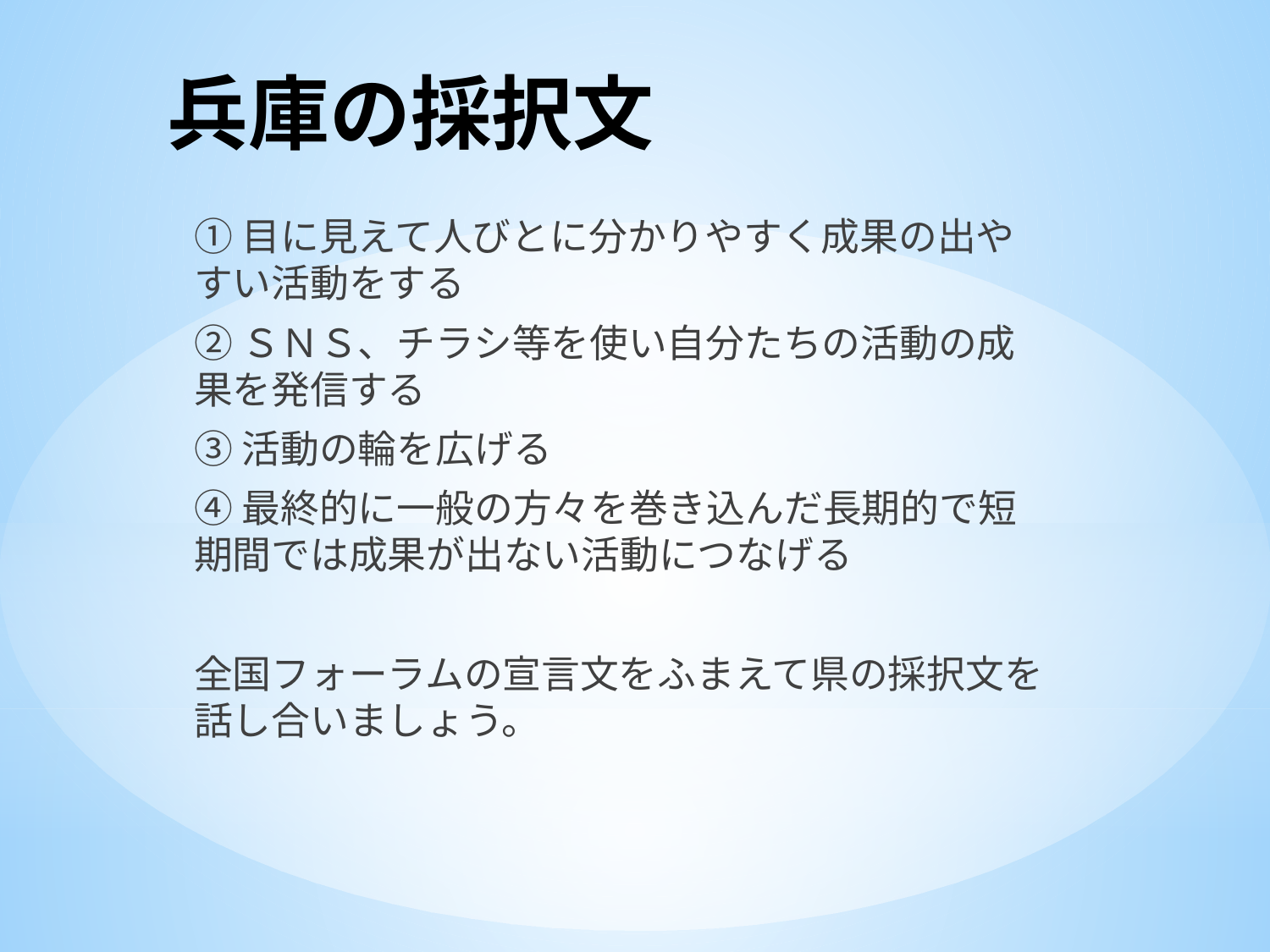

# 兵庫の採択文
①目に見えて人びとに分かりやすく成果の出やすい活動をする
②ＳＮＳ、チラシ等を使い自分たちの活動の成果を発信する
③活動の輪を広げる
④最終的に一般の方々を巻き込んだ長期的で短期間では成果が出ない活動につなげる

全国フォーラムの宣言文をふまえて県の採択文を話し合いましょう。